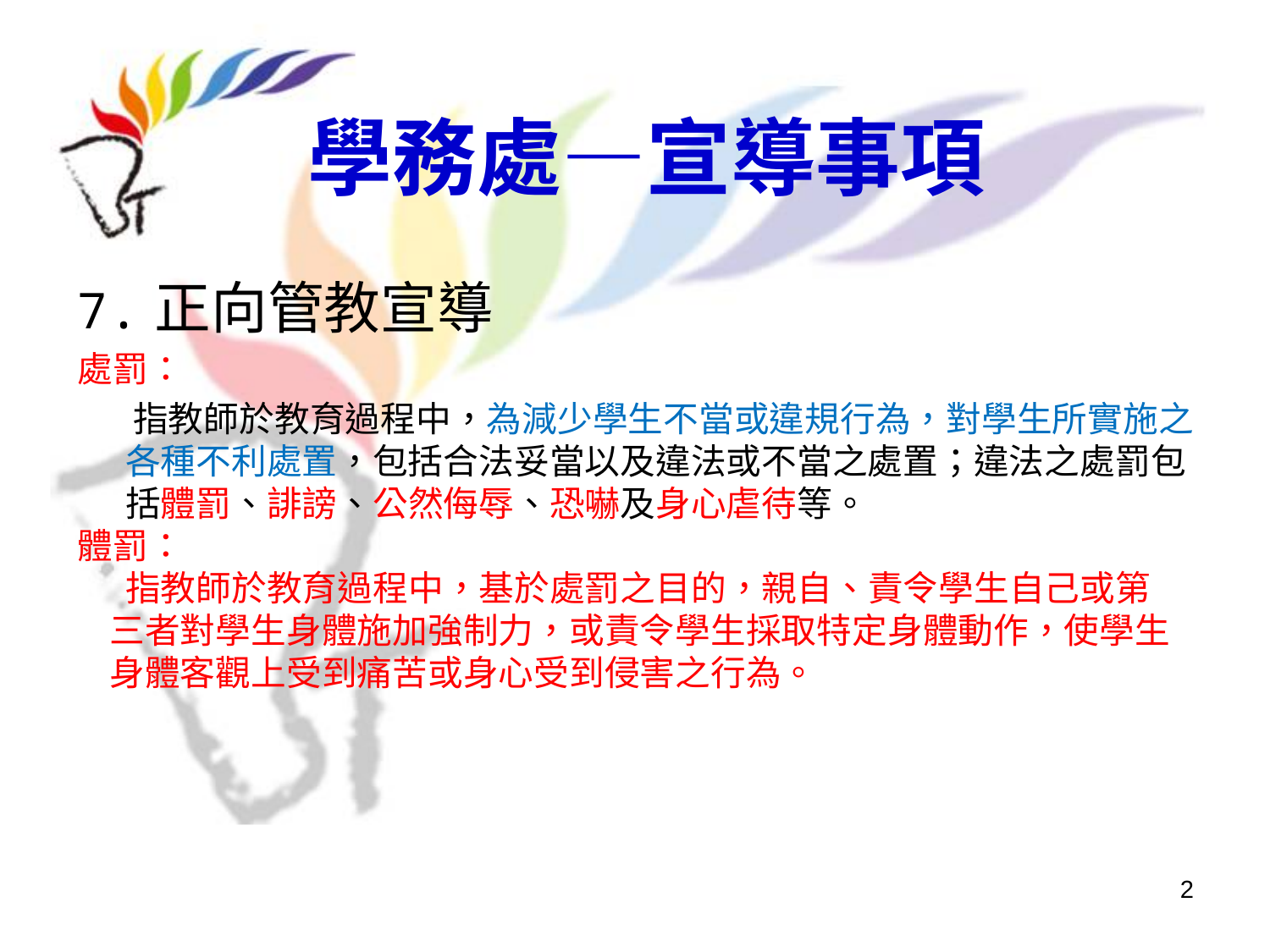

# 學務處—宣導事項
7.正向管教宣導
處罰：
      指教師於教育過程中，為減少學生不當或違規行為，對學生所實施之各種不利處置，包括合法妥當以及違法或不當之處置；違法之處罰包括體罰、誹謗、公然侮辱、恐嚇及身心虐待等。
體罰：
     指教師於教育過程中，基於處罰之目的，親自、責令學生自己或第
   三者對學生身體施加強制力，或責令學生採取特定身體動作，使學生
   身體客觀上受到痛苦或身心受到侵害之行為。

2